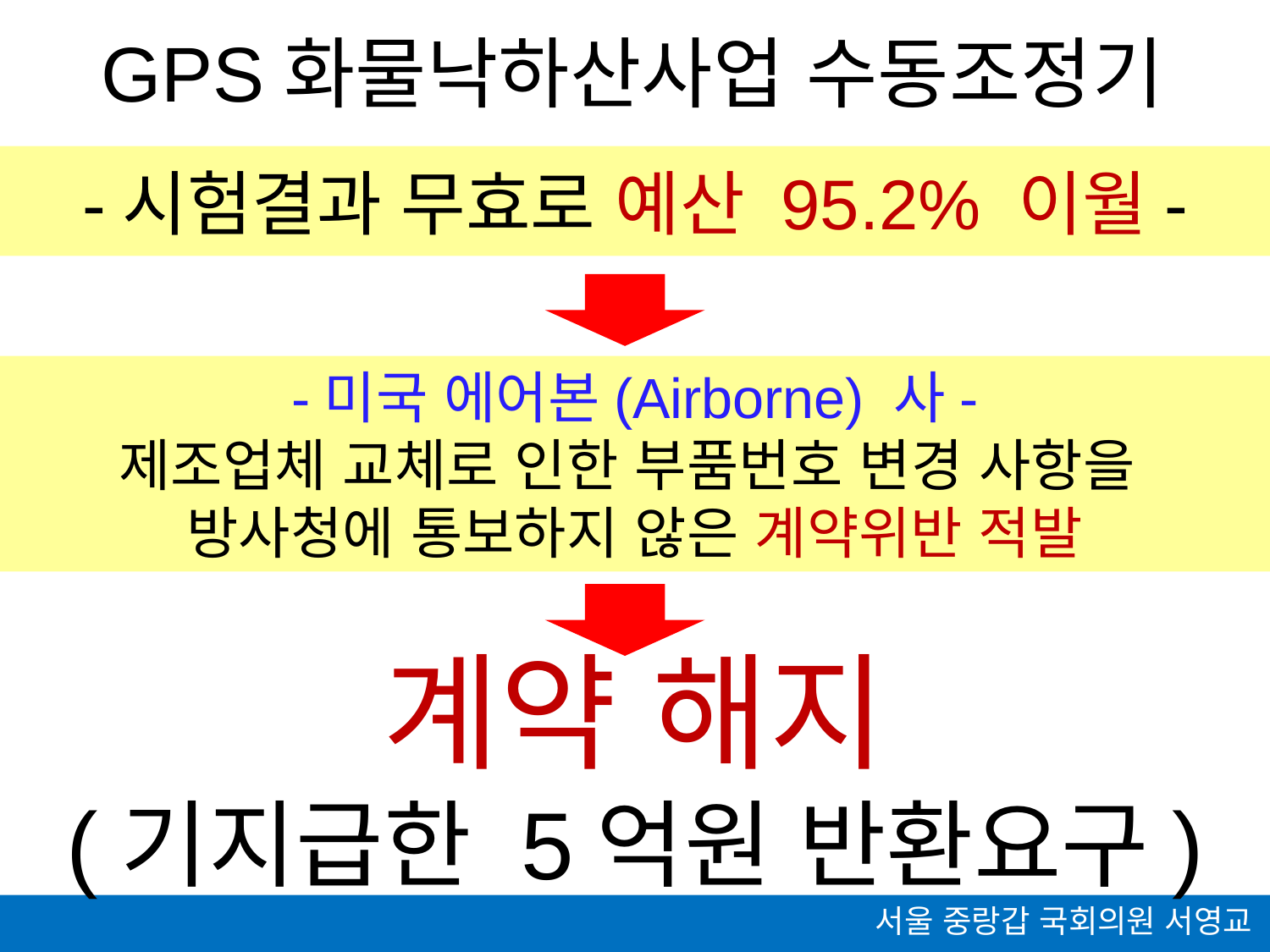

GPS화물낙하산사업 수동조정기
-시험결과 무효로 예산 95.2% 이월-

-미국 에어본(Airborne) 사-
제조업체 교체로 인한 부품번호 변경 사항을
방사청에 통보하지 않은 계약위반 적발

계약 해지
(기지급한 5억원 반환요구)

서울 중랑갑 국회의원 서영교